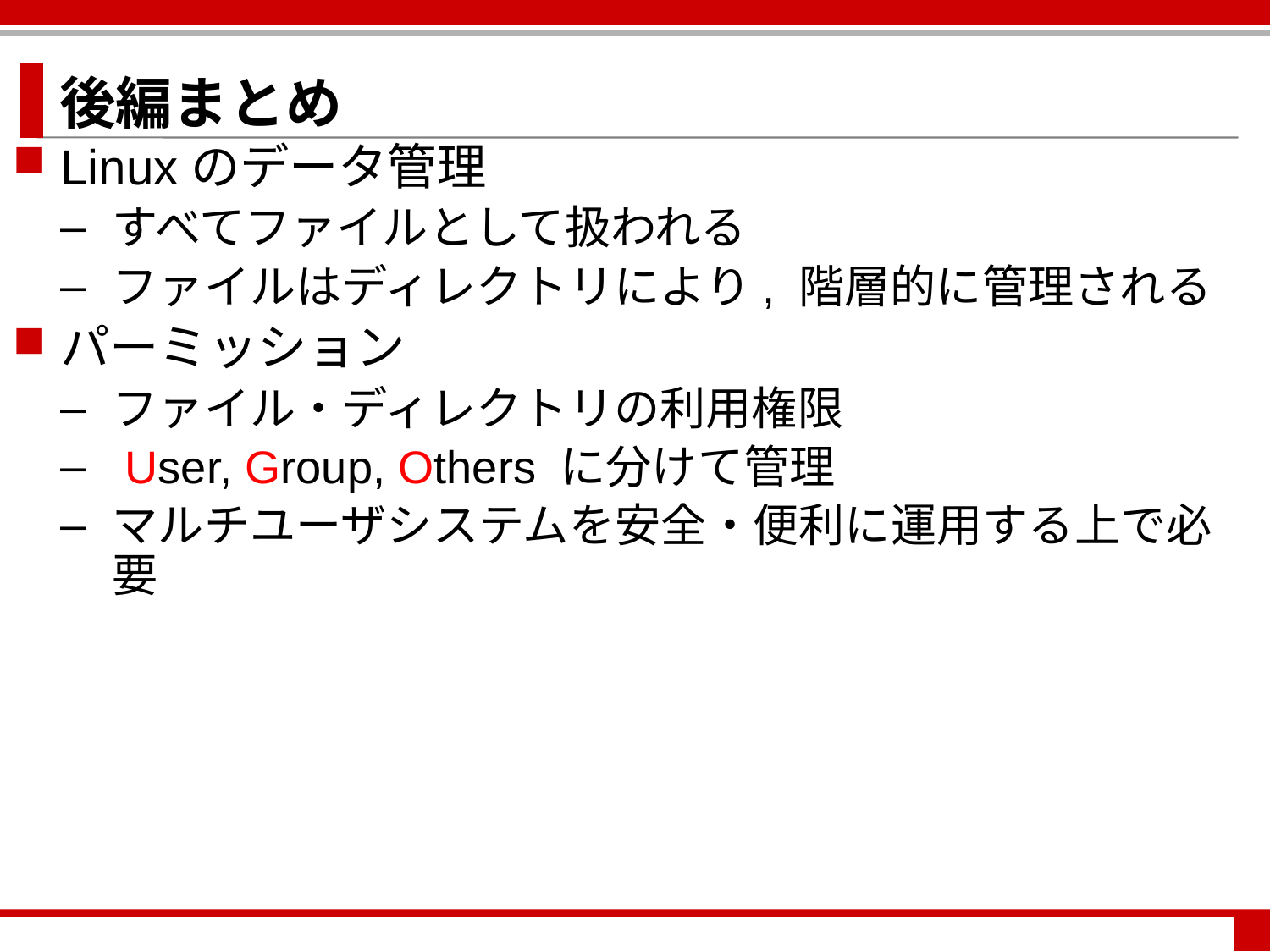

後編まとめ
Linuxのデータ管理
すべてファイルとして扱われる
ファイルはディレクトリにより, 階層的に管理される
パーミッション
ファイル・ディレクトリの利用権限
 User, Group, Others に分けて管理
マルチユーザシステムを安全・便利に運用する上で必要